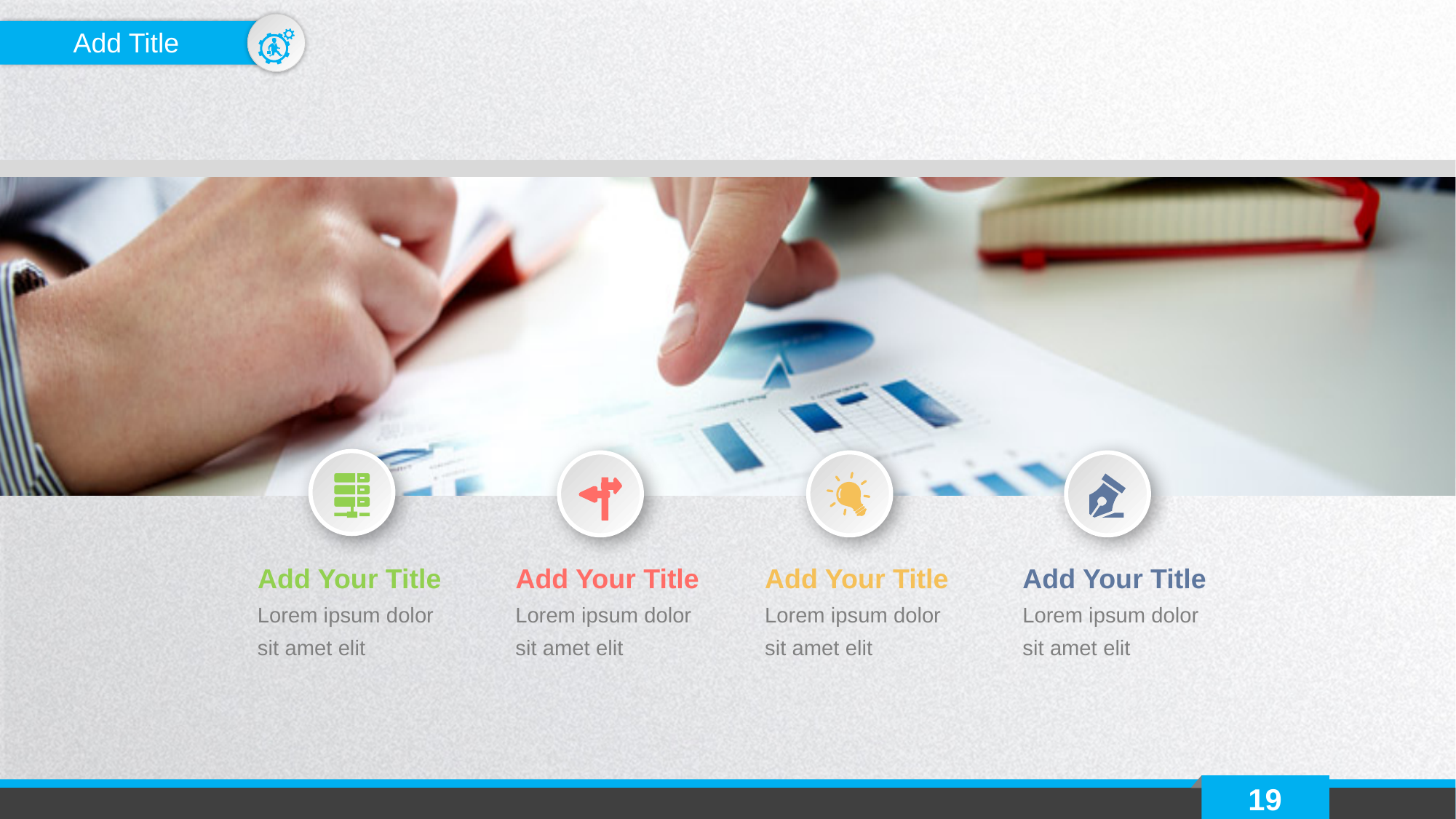

Add Title

Add Your Title
Lorem ipsum dolor
sit amet elit
Add Your Title
Lorem ipsum dolor
sit amet elit
Add Your Title
Lorem ipsum dolor
sit amet elit
Add Your Title
Lorem ipsum dolor
sit amet elit

19

延时符